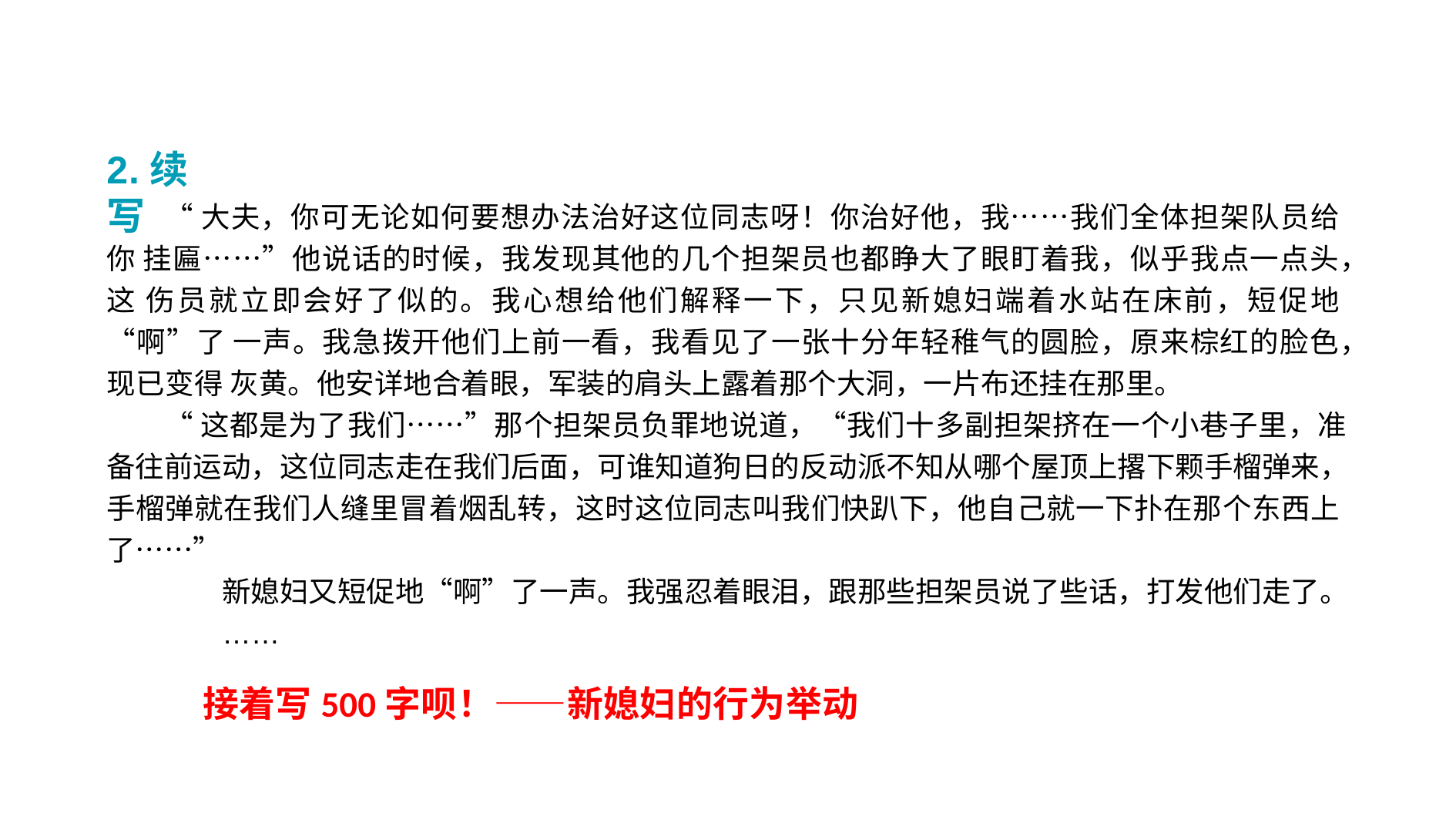

# 2.续写
“大夫，你可无论如何要想办法治好这位同志呀！你治好他，我……我们全体担架队员给你 挂匾……”他说话的时候，我发现其他的几个担架员也都睁大了眼盯着我，似乎我点一点头，这 伤员就立即会好了似的。我心想给他们解释一下，只见新媳妇端着水站在床前，短促地“啊”了 一声。我急拨开他们上前一看，我看见了一张十分年轻稚气的圆脸，原来棕红的脸色，现已变得 灰黄。他安详地合着眼，军装的肩头上露着那个大洞，一片布还挂在那里。
“这都是为了我们……”那个担架员负罪地说道，“我们十多副担架挤在一个小巷子里，准 备往前运动，这位同志走在我们后面，可谁知道狗日的反动派不知从哪个屋顶上撂下颗手榴弹来， 手榴弹就在我们人缝里冒着烟乱转，这时这位同志叫我们快趴下，他自己就一下扑在那个东西上 了……”
新媳妇又短促地“啊”了一声。我强忍着眼泪，跟那些担架员说了些话，打发他们走了。
……

接着写500字呗！——新媳妇的行为举动